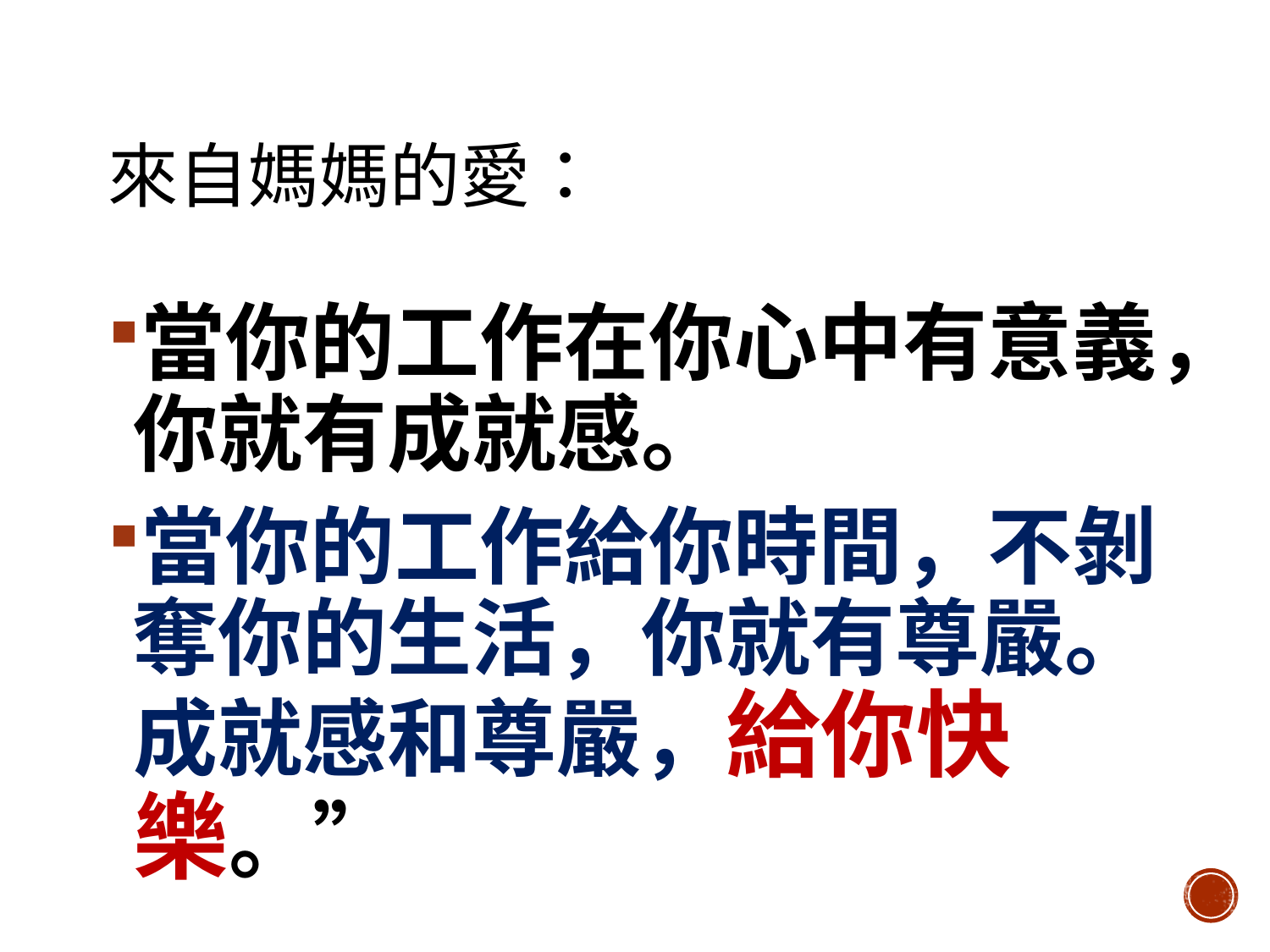

# 來自媽媽的愛：
當你的工作在你心中有意義，你就有成就感。
當你的工作給你時間，不剝奪你的生活，你就有尊嚴。成就感和尊嚴，給你快樂。”